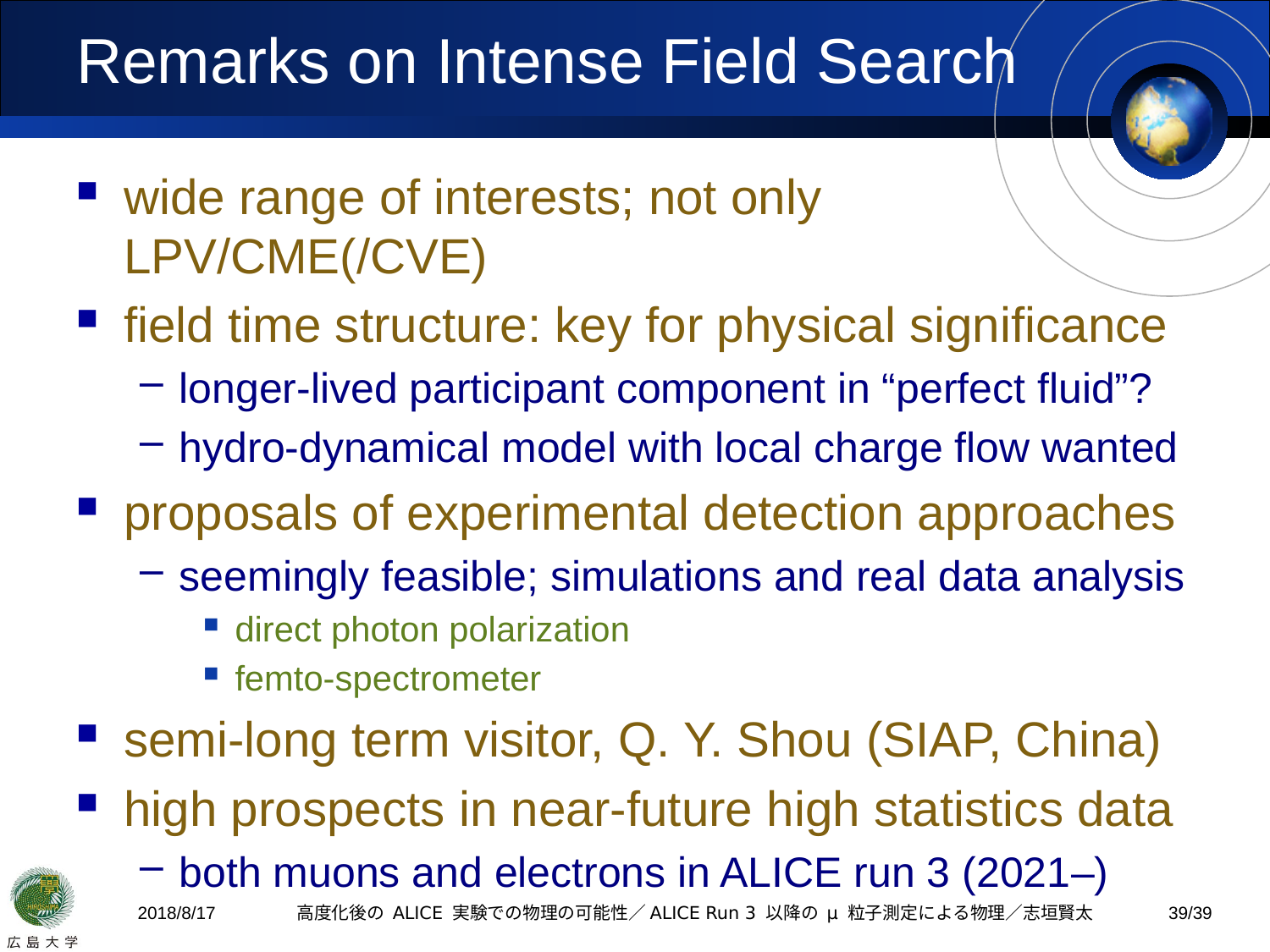

# Remarks on Intense Field Search
wide range of interests; not only LPV/CME(/CVE)
field time structure: key for physical significance
longer-lived participant component in “perfect fluid”?
hydro-dynamical model with local charge flow wanted
proposals of experimental detection approaches
seemingly feasible; simulations and real data analysis
direct photon polarization
femto-spectrometer
semi-long term visitor, Q. Y. Shou (SIAP, China)
high prospects in near-future high statistics data
both muons and electrons in ALICE run 3 (2021–)
2018/8/17
高度化後の ALICE 実験での物理の可能性／ALICE Run 3 以降の μ 粒子測定による物理／志垣賢太
39/39